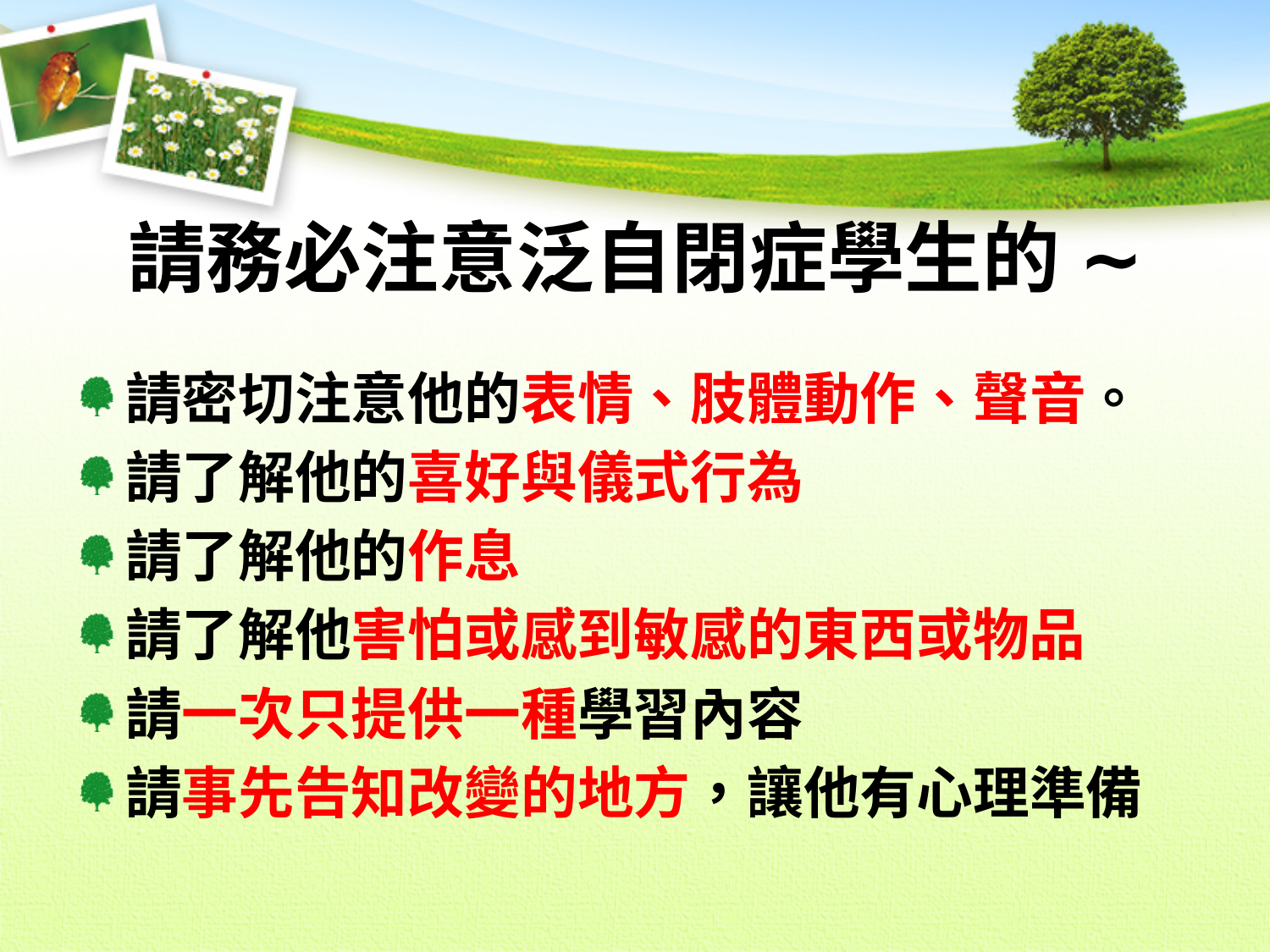

# 請務必注意泛自閉症學生的~
請密切注意他的表情、肢體動作、聲音。
請了解他的喜好與儀式行為
請了解他的作息
請了解他害怕或感到敏感的東西或物品
請一次只提供一種學習內容
請事先告知改變的地方，讓他有心理準備